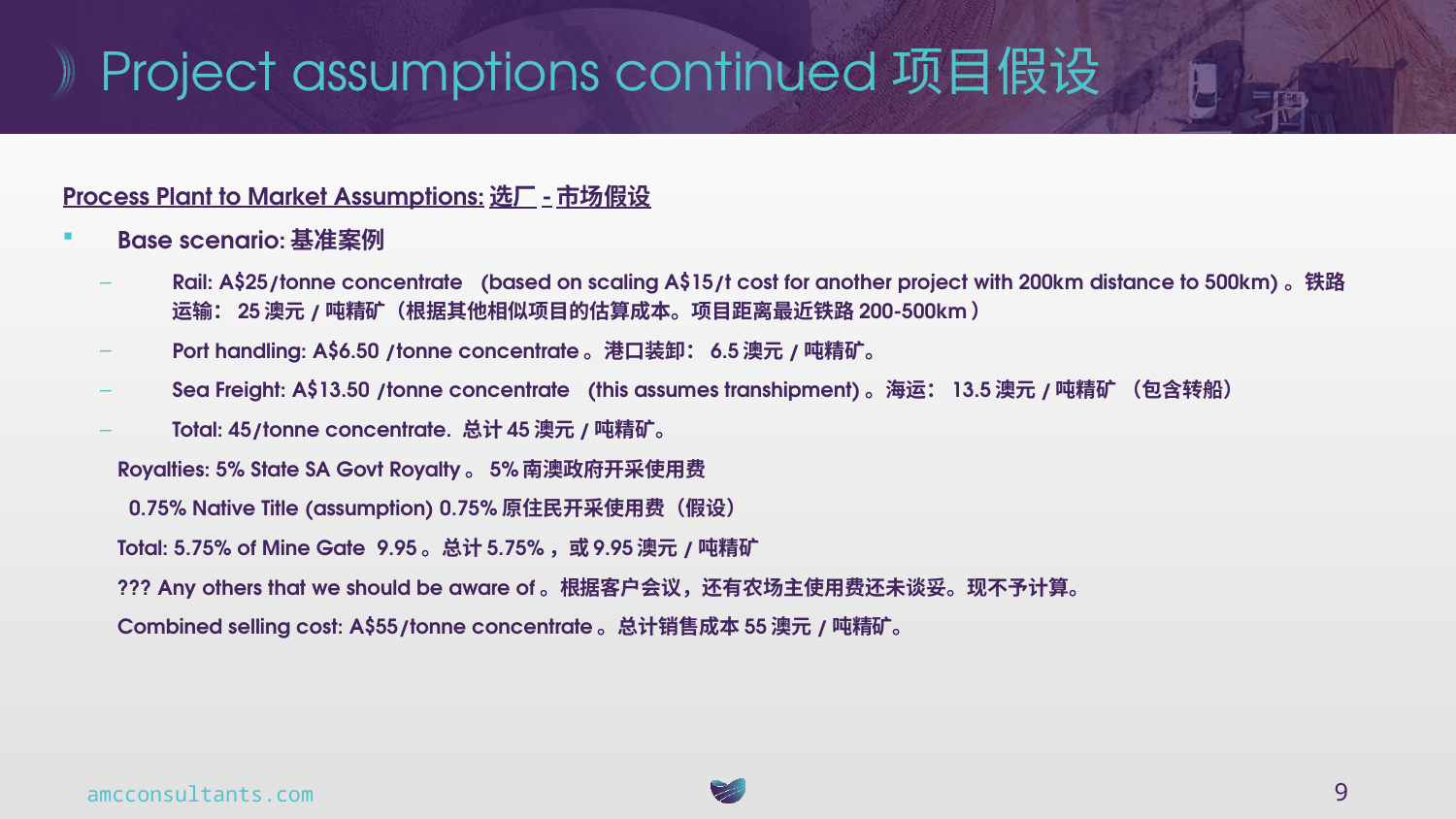

# Project assumptions continued项目假设

Process Plant to Market Assumptions:选厂-市场假设
Base scenario:基准案例
Rail: A$25/tonne concentrate   (based on scaling A$15/t cost for another project with 200km distance to 500km)。铁路运输：25澳元/吨精矿（根据其他相似项目的估算成本。项目距离最近铁路200-500km）
Port handling: A$6.50 /tonne concentrate。港口装卸：6.5澳元/吨精矿。
Sea Freight: A$13.50 /tonne concentrate   (this assumes transhipment)。海运：13.5澳元/吨精矿 （包含转船）
Total: 45/tonne concentrate. 总计45澳元/吨精矿。
Royalties: 5% State SA Govt Royalty。5%南澳政府开采使用费
	  0.75% Native Title (assumption) 0.75%原住民开采使用费（假设）
	Total: 5.75% of Mine Gate  9.95。总计5.75%，或9.95澳元/吨精矿
	??? Any others that we should be aware of。根据客户会议，还有农场主使用费还未谈妥。现不予计算。
Combined selling cost: A$55/tonne concentrate。总计销售成本55澳元/吨精矿。

9